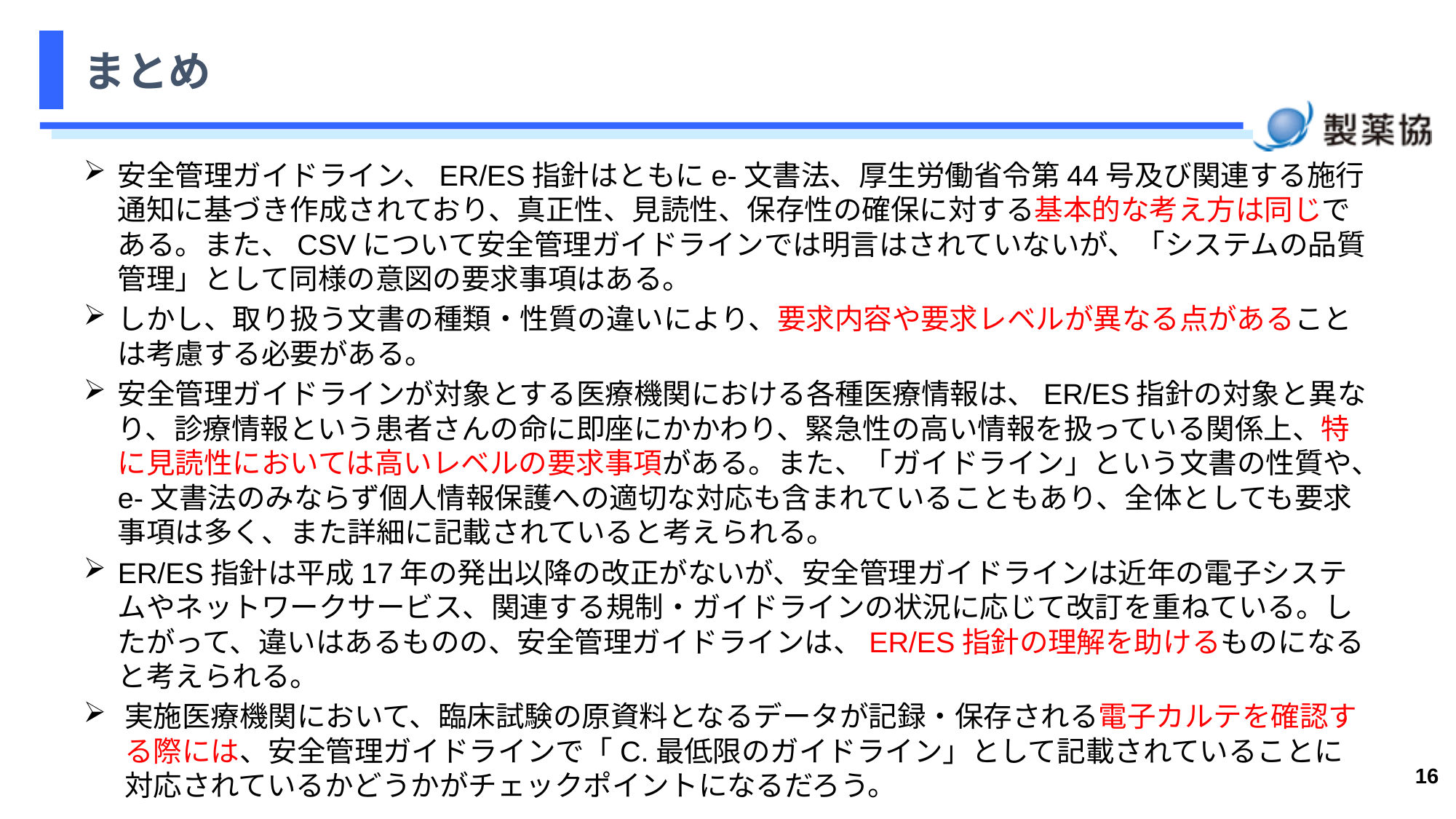

# まとめ
安全管理ガイドライン、ER/ES指針はともにe-文書法、厚生労働省令第44号及び関連する施行通知に基づき作成されており、真正性、見読性、保存性の確保に対する基本的な考え方は同じである。また、CSVについて安全管理ガイドラインでは明言はされていないが、「システムの品質管理」として同様の意図の要求事項はある。
しかし、取り扱う文書の種類・性質の違いにより、要求内容や要求レベルが異なる点があることは考慮する必要がある。
安全管理ガイドラインが対象とする医療機関における各種医療情報は、ER/ES指針の対象と異なり、診療情報という患者さんの命に即座にかかわり、緊急性の高い情報を扱っている関係上、特に見読性においては高いレベルの要求事項がある。また、「ガイドライン」という文書の性質や、e-文書法のみならず個人情報保護への適切な対応も含まれていることもあり、全体としても要求事項は多く、また詳細に記載されていると考えられる。
ER/ES指針は平成17年の発出以降の改正がないが、安全管理ガイドラインは近年の電子システムやネットワークサービス、関連する規制・ガイドラインの状況に応じて改訂を重ねている。したがって、違いはあるものの、安全管理ガイドラインは、ER/ES指針の理解を助けるものになると考えられる。
実施医療機関において、臨床試験の原資料となるデータが記録・保存される電子カルテを確認する際には、安全管理ガイドラインで「C.最低限のガイドライン」として記載されていることに対応されているかどうかがチェックポイントになるだろう。
16